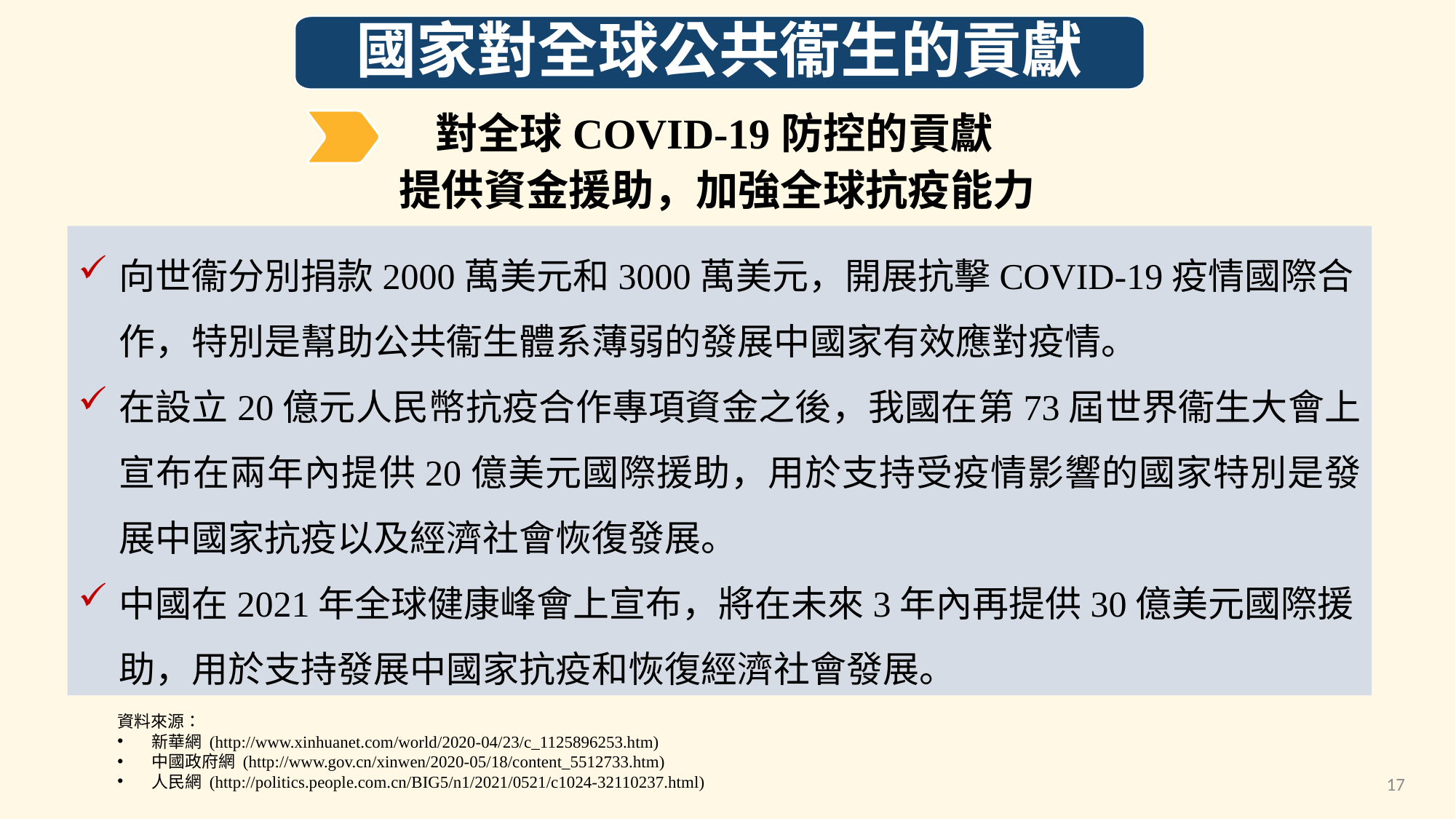

國家對全球公共衞生的貢獻
對全球COVID-19防控的貢獻

提供資金援助，加強全球抗疫能力
向世衞分別捐款2000萬美元和3000萬美元，開展抗擊COVID-19疫情國際合作，特別是幫助公共衞生體系薄弱的發展中國家有效應對疫情。
在設立20億元人民幣抗疫合作專項資金之後，我國在第73屆世界衞生大會上宣布在兩年內提供20億美元國際援助，用於支持受疫情影響的國家特別是發展中國家抗疫以及經濟社會恢復發展。
中國在2021年全球健康峰會上宣布，將在未來3年內再提供30億美元國際援助，用於支持發展中國家抗疫和恢復經濟社會發展。
資料來源：
新華網 (http://www.xinhuanet.com/world/2020-04/23/c_1125896253.htm)
中國政府網 (http://www.gov.cn/xinwen/2020-05/18/content_5512733.htm)
人民網 (http://politics.people.com.cn/BIG5/n1/2021/0521/c1024-32110237.html)
17